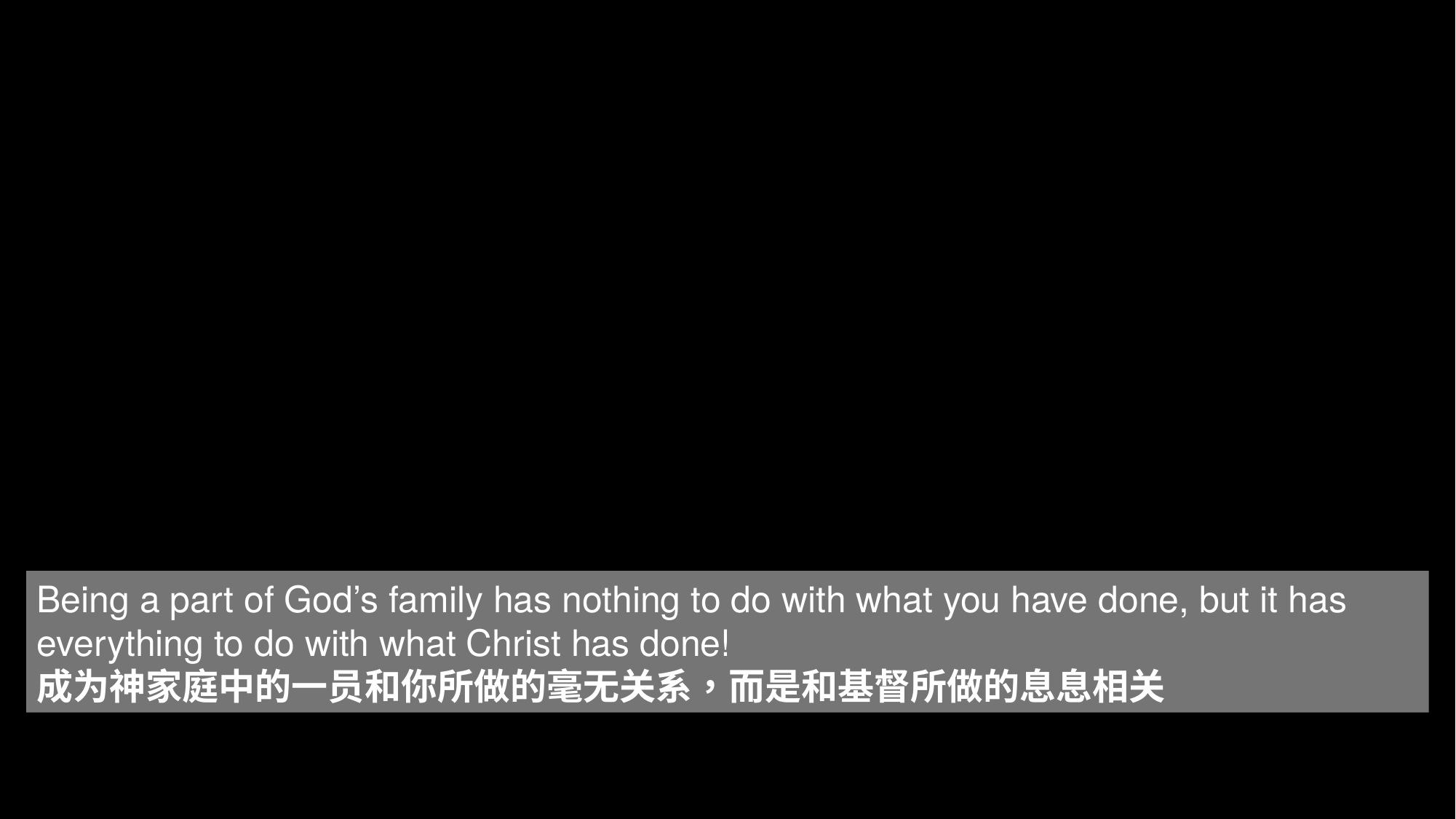

Being a part of God’s family has nothing to do with what you have done, but it has everything to do with what Christ has done!
成为神家庭中的一员和你所做的毫无关系，而是和基督所做的息息相关